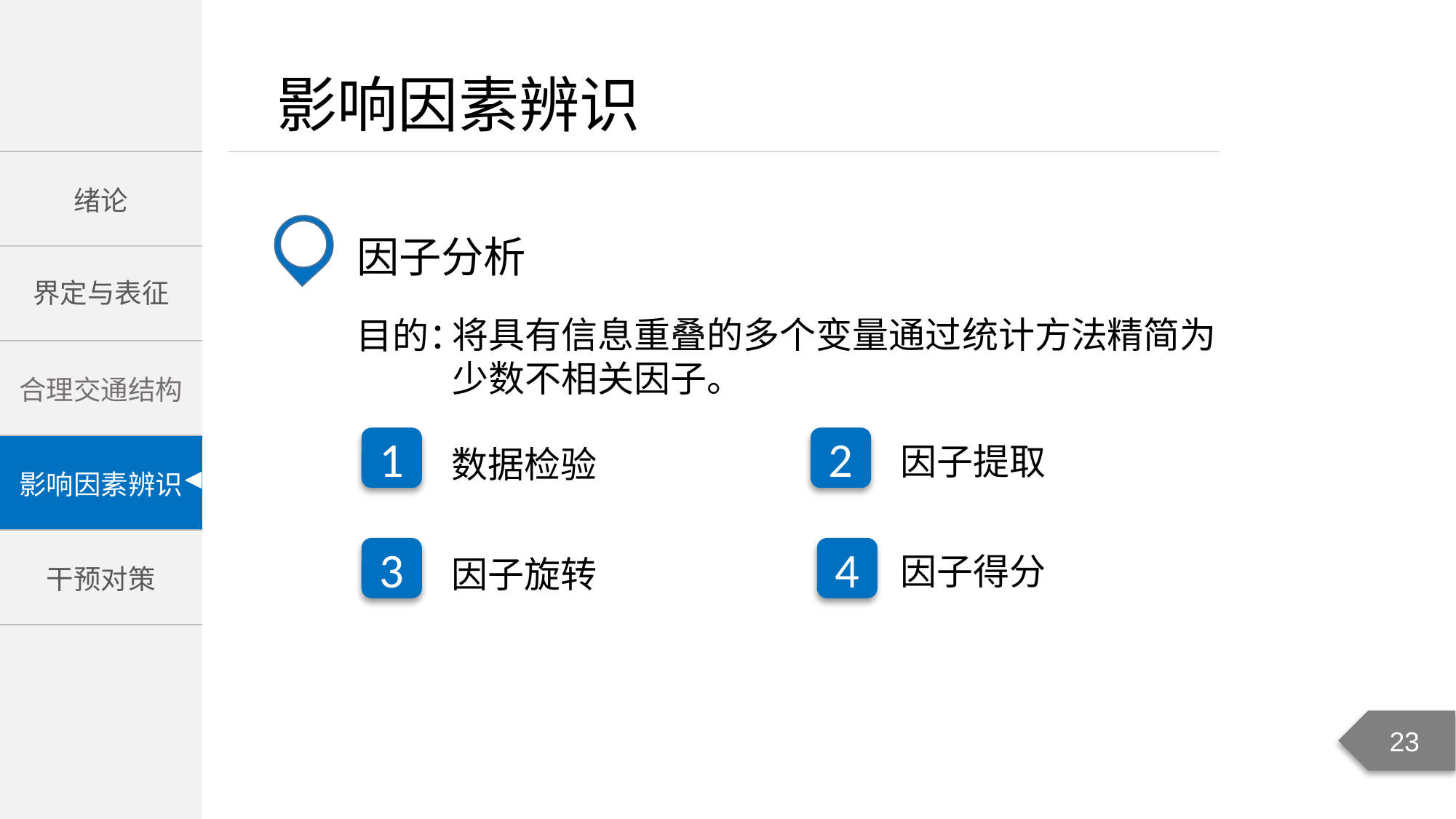

因子分析
将具有信息重叠的多个变量通过统计方法精简为少数不相关因子。
目的：
1
2
因子提取
数据检验
3
4
因子得分
因子旋转